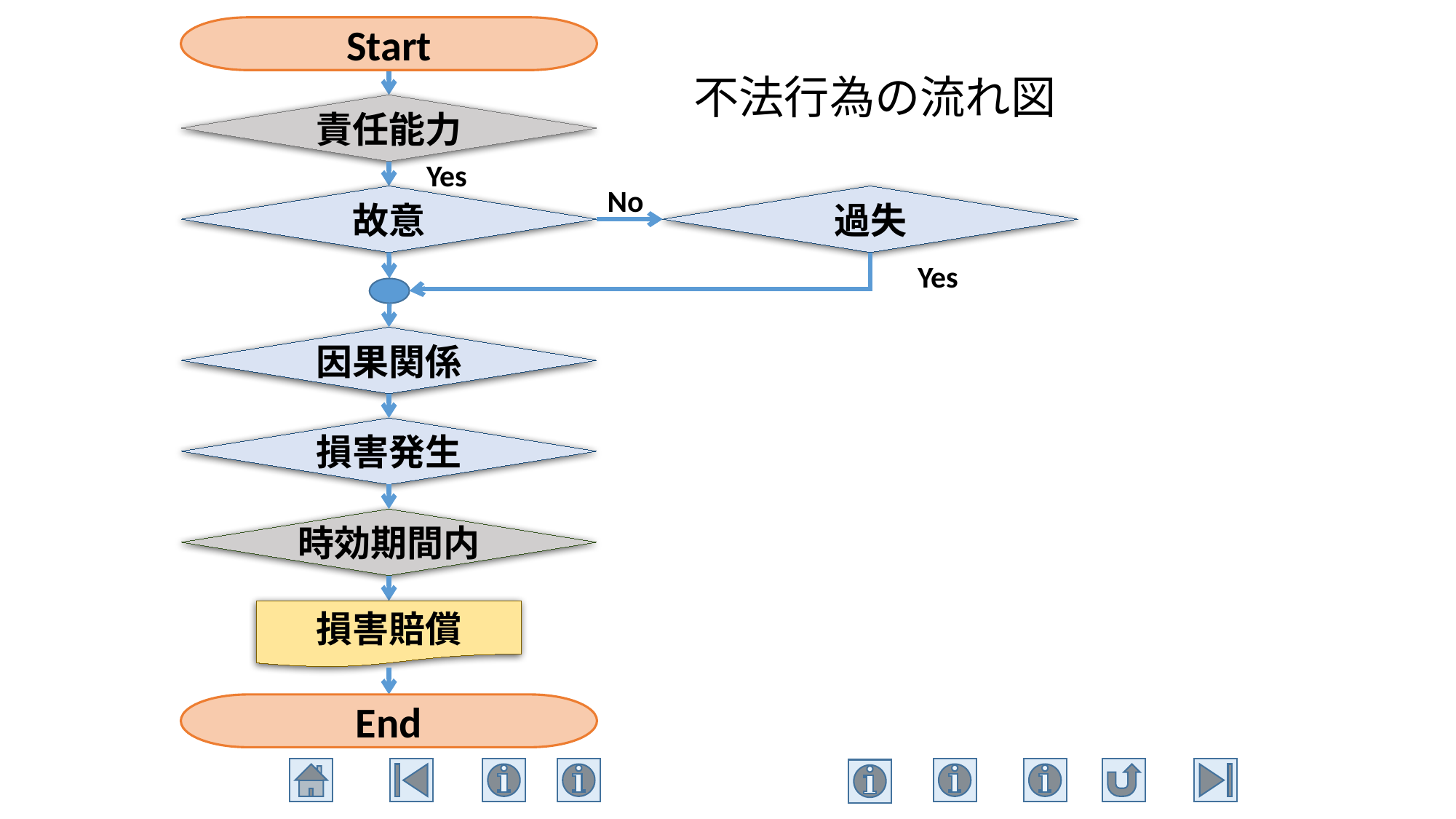

Start
# 不法行為の流れ図
責任能力
Yes
No
故意
過失
Yes

因果関係
損害発生
時効期間内
損害賠償
End